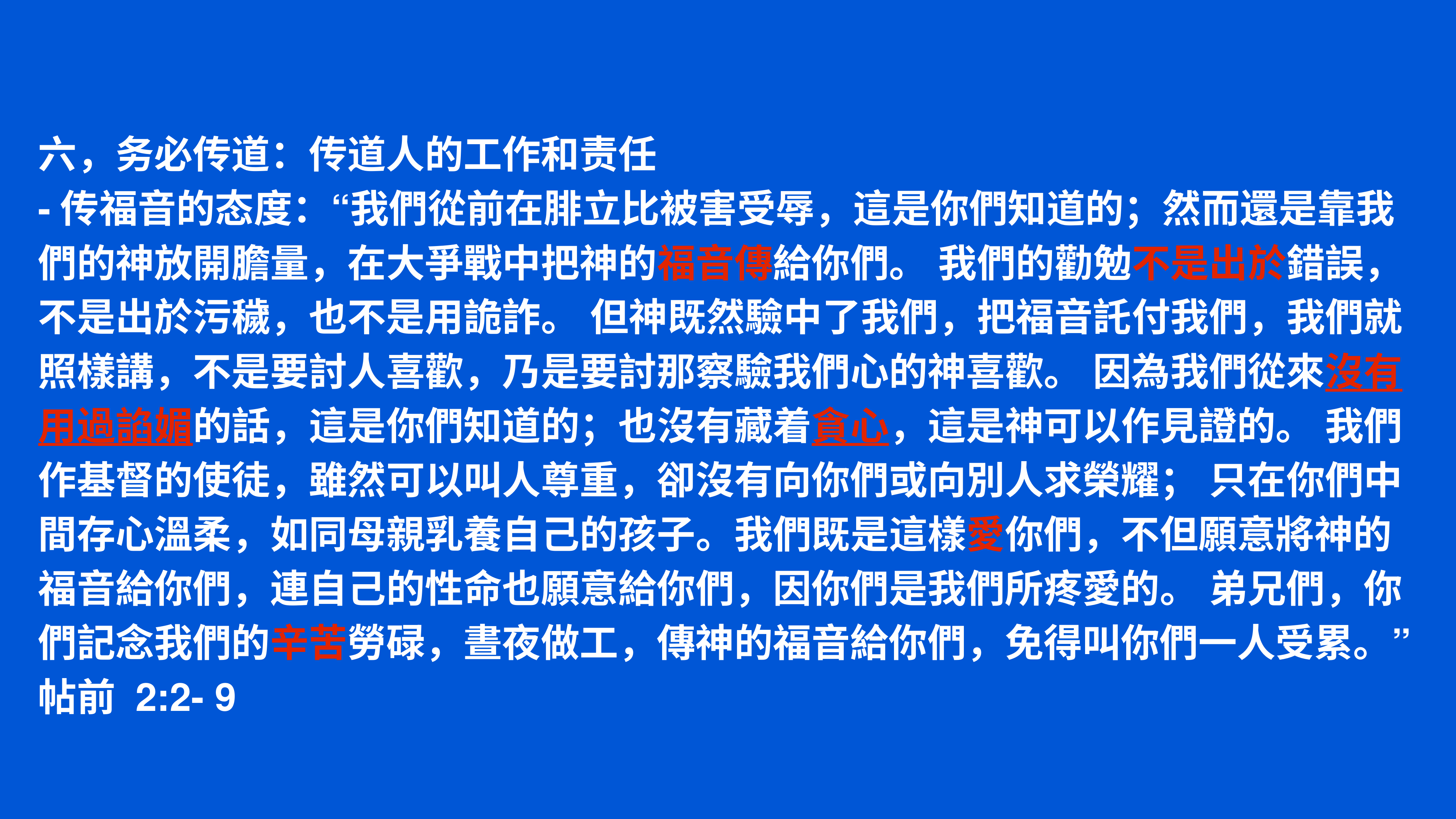

六，务必传道：传道人的工作和责任
-传福音的态度：“我們從前在腓立比被害受辱，這是你們知道的；然而還是靠我們的神放開膽量，在大爭戰中把神的福音傳給你們。 我們的勸勉不是出於錯誤，不是出於污穢，也不是用詭詐。 但神既然驗中了我們，把福音託付我們，我們就照樣講，不是要討人喜歡，乃是要討那察驗我們心的神喜歡。 因為我們從來沒有用過諂媚的話，這是你們知道的；也沒有藏着貪心，這是神可以作見證的。 我們作基督的使徒，雖然可以叫人尊重，卻沒有向你們或向別人求榮耀； 只在你們中間存心溫柔，如同母親乳養自己的孩子。我們既是這樣愛你們，不但願意將神的福音給你們，連自己的性命也願意給你們，因你們是我們所疼愛的。 弟兄們，你們記念我們的辛苦勞碌，晝夜做工，傳神的福音給你們，免得叫你們一人受累。”帖前 2:2- 9